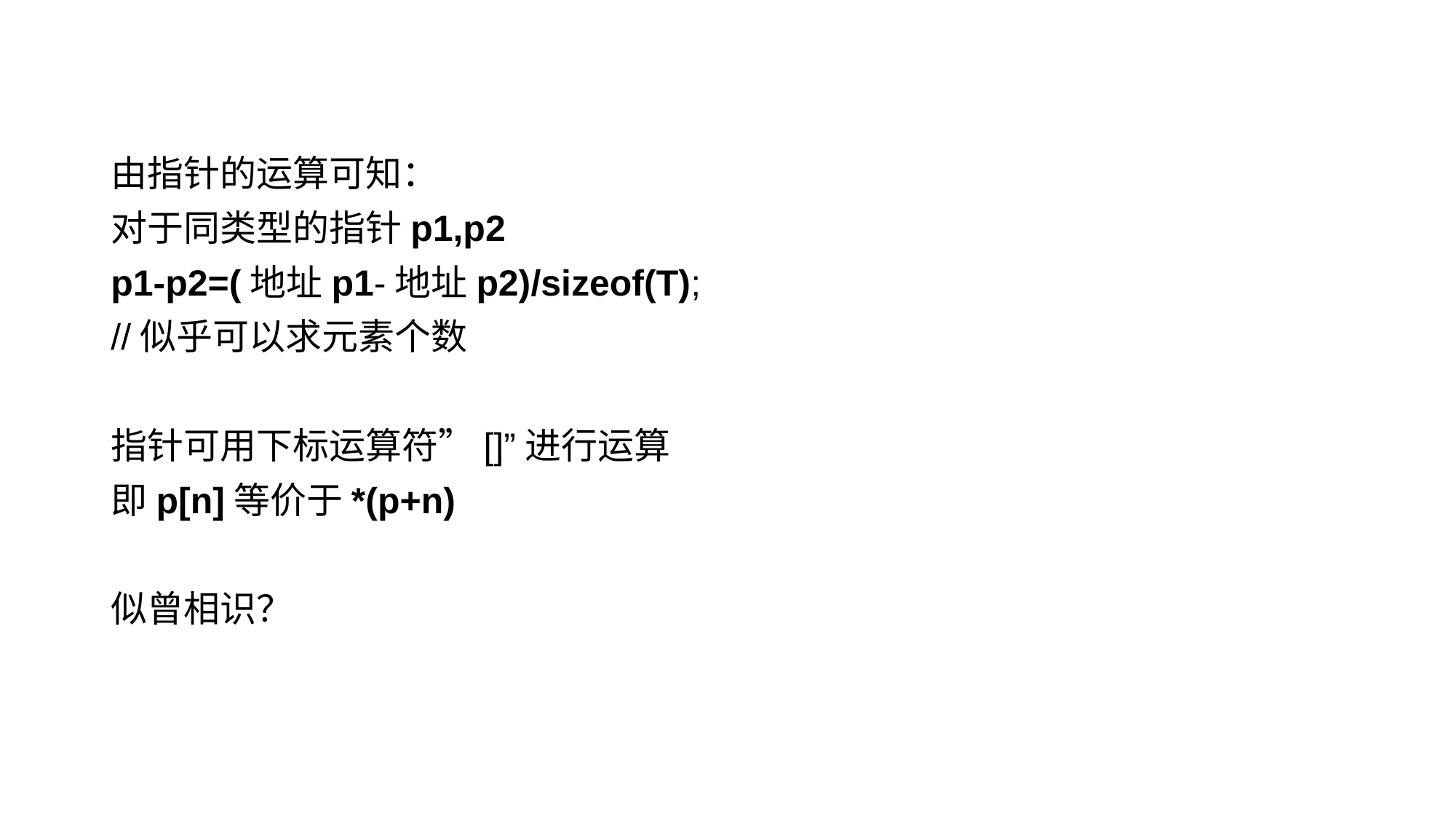

#
由指针的运算可知：
对于同类型的指针p1,p2
p1-p2=(地址p1-地址p2)/sizeof(T);
//似乎可以求元素个数

指针可用下标运算符”[]”进行运算
即p[n]等价于*(p+n)

似曾相识？